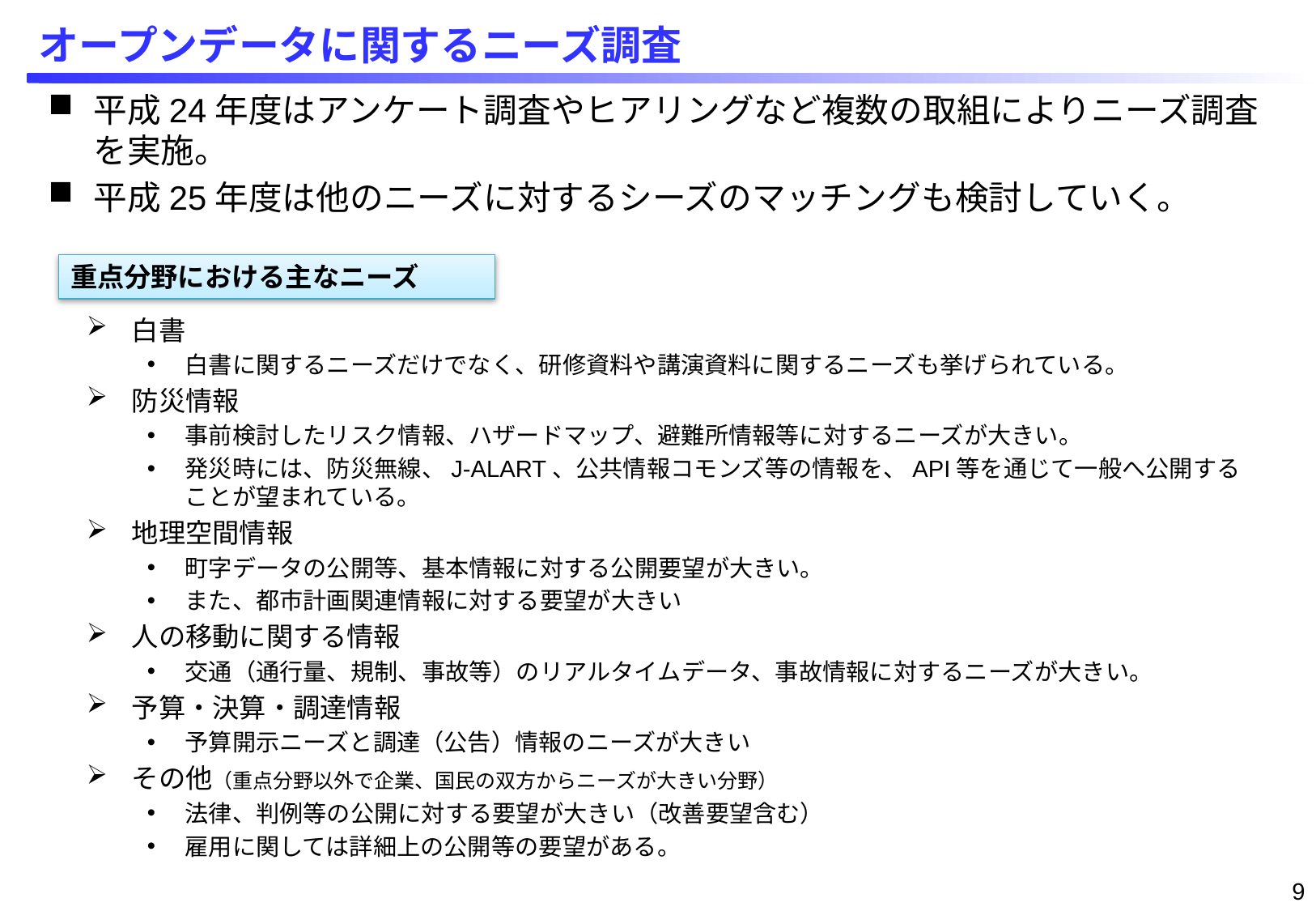

# オープンデータに関するニーズ調査
平成24年度はアンケート調査やヒアリングなど複数の取組によりニーズ調査を実施。
平成25年度は他のニーズに対するシーズのマッチングも検討していく。
重点分野における主なニーズ
白書
白書に関するニーズだけでなく、研修資料や講演資料に関するニーズも挙げられている。
防災情報
事前検討したリスク情報、ハザードマップ、避難所情報等に対するニーズが大きい。
発災時には、防災無線、J-ALART、公共情報コモンズ等の情報を、API等を通じて一般へ公開することが望まれている。
地理空間情報
町字データの公開等、基本情報に対する公開要望が大きい。
また、都市計画関連情報に対する要望が大きい
人の移動に関する情報
交通（通行量、規制、事故等）のリアルタイムデータ、事故情報に対するニーズが大きい。
予算・決算・調達情報
予算開示ニーズと調達（公告）情報のニーズが大きい
その他（重点分野以外で企業、国民の双方からニーズが大きい分野）
法律、判例等の公開に対する要望が大きい（改善要望含む）
雇用に関しては詳細上の公開等の要望がある。
9